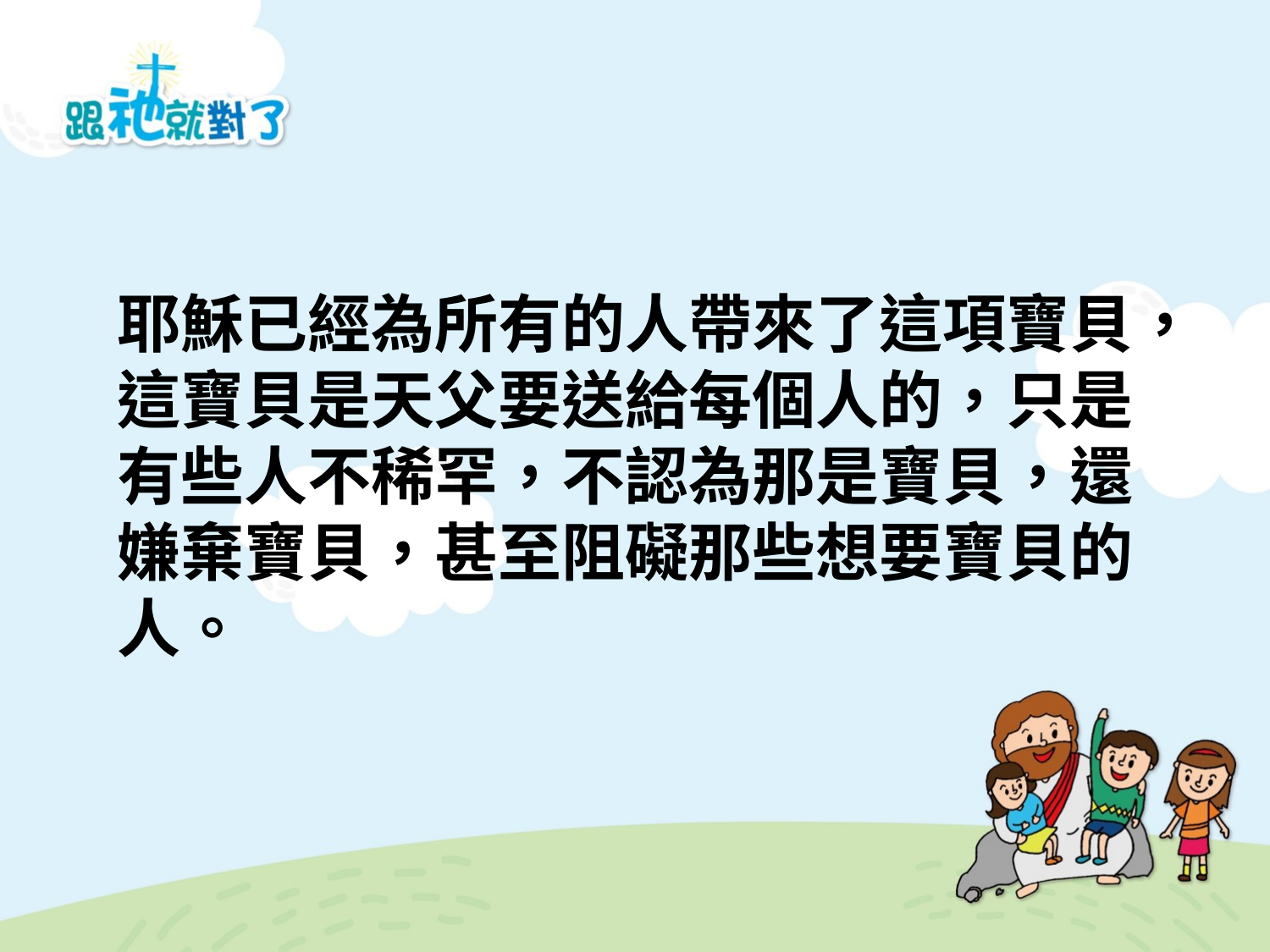

耶穌已經為所有的人帶來了這項寶貝，這寶貝是天父要送給每個人的，只是有些人不稀罕，不認為那是寶貝，還嫌棄寶貝，甚至阻礙那些想要寶貝的人。